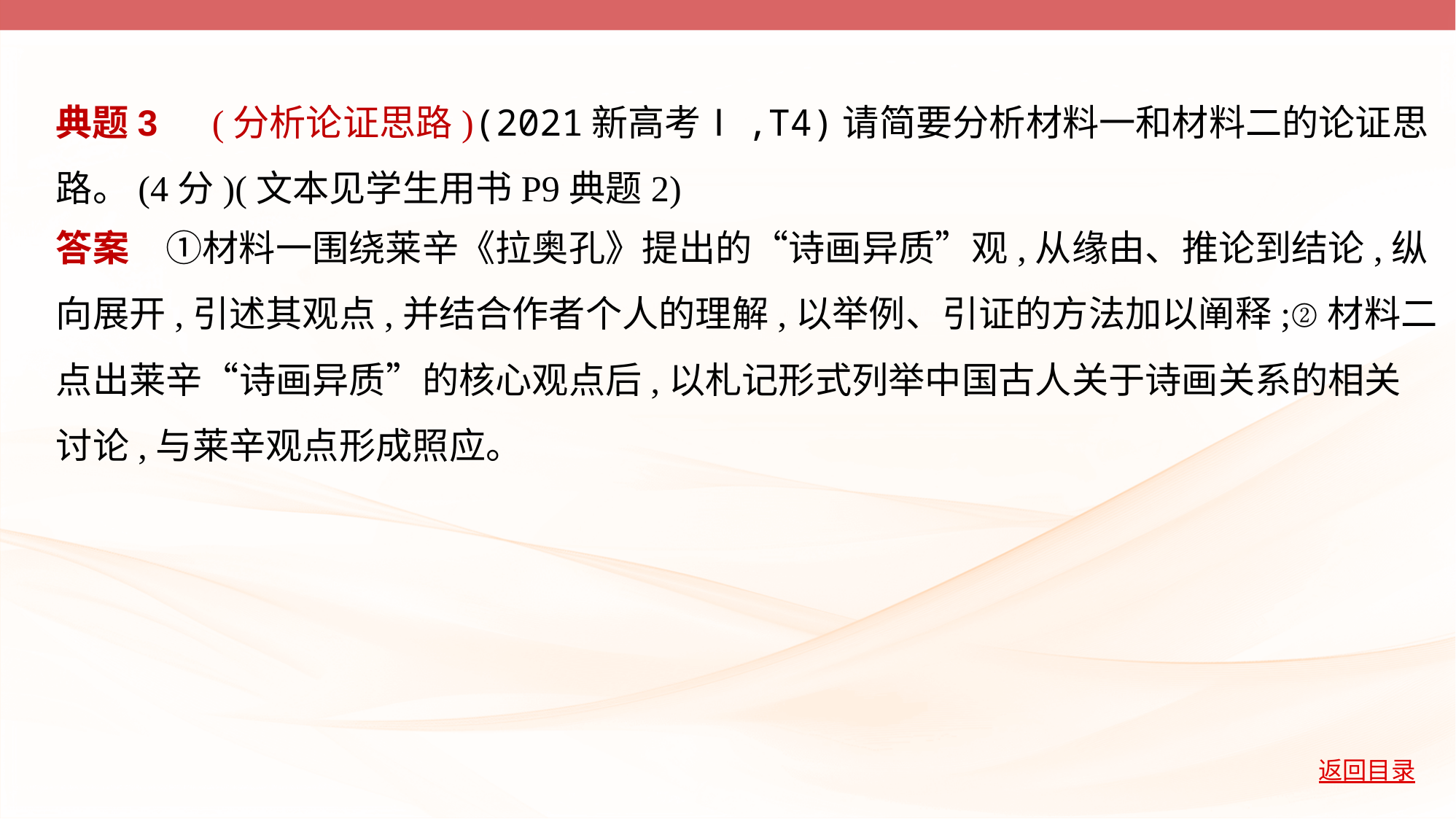

典题3　(分析论证思路)(2021新高考Ⅰ,T4)请简要分析材料一和材料二的论证思
路。(4分)(文本见学生用书P9典题2)

答案　①材料一围绕莱辛《拉奥孔》提出的“诗画异质”观,从缘由、推论到结论,纵
向展开,引述其观点,并结合作者个人的理解,以举例、引证的方法加以阐释;②材料二
点出莱辛“诗画异质”的核心观点后,以札记形式列举中国古人关于诗画关系的相关
讨论,与莱辛观点形成照应。